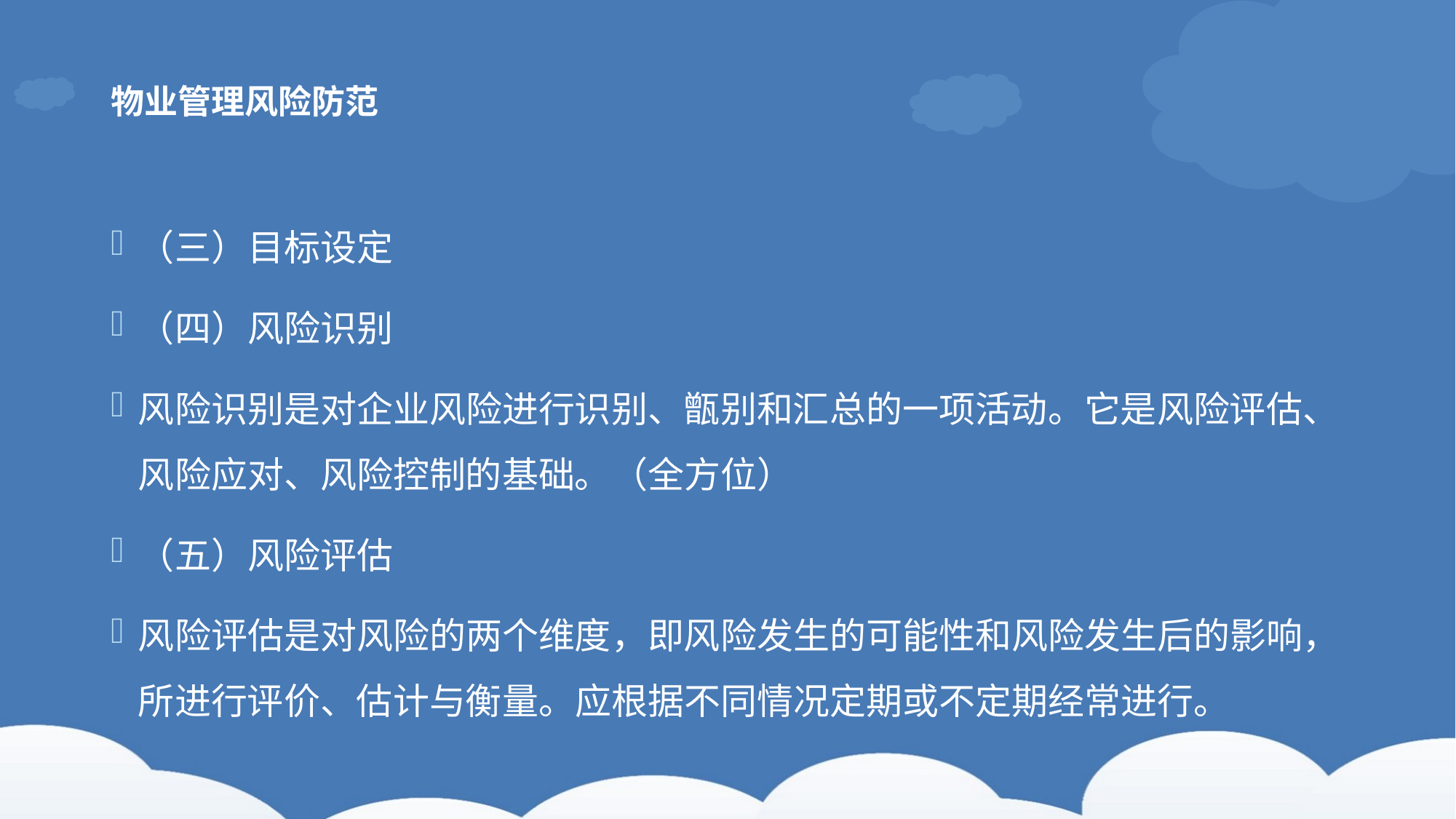

# 物业管理风险防范
（三）目标设定
（四）风险识别
风险识别是对企业风险进行识别、甑别和汇总的一项活动。它是风险评估、风险应对、风险控制的基础。（全方位）
（五）风险评估
风险评估是对风险的两个维度，即风险发生的可能性和风险发生后的影响，所进行评价、估计与衡量。应根据不同情况定期或不定期经常进行。